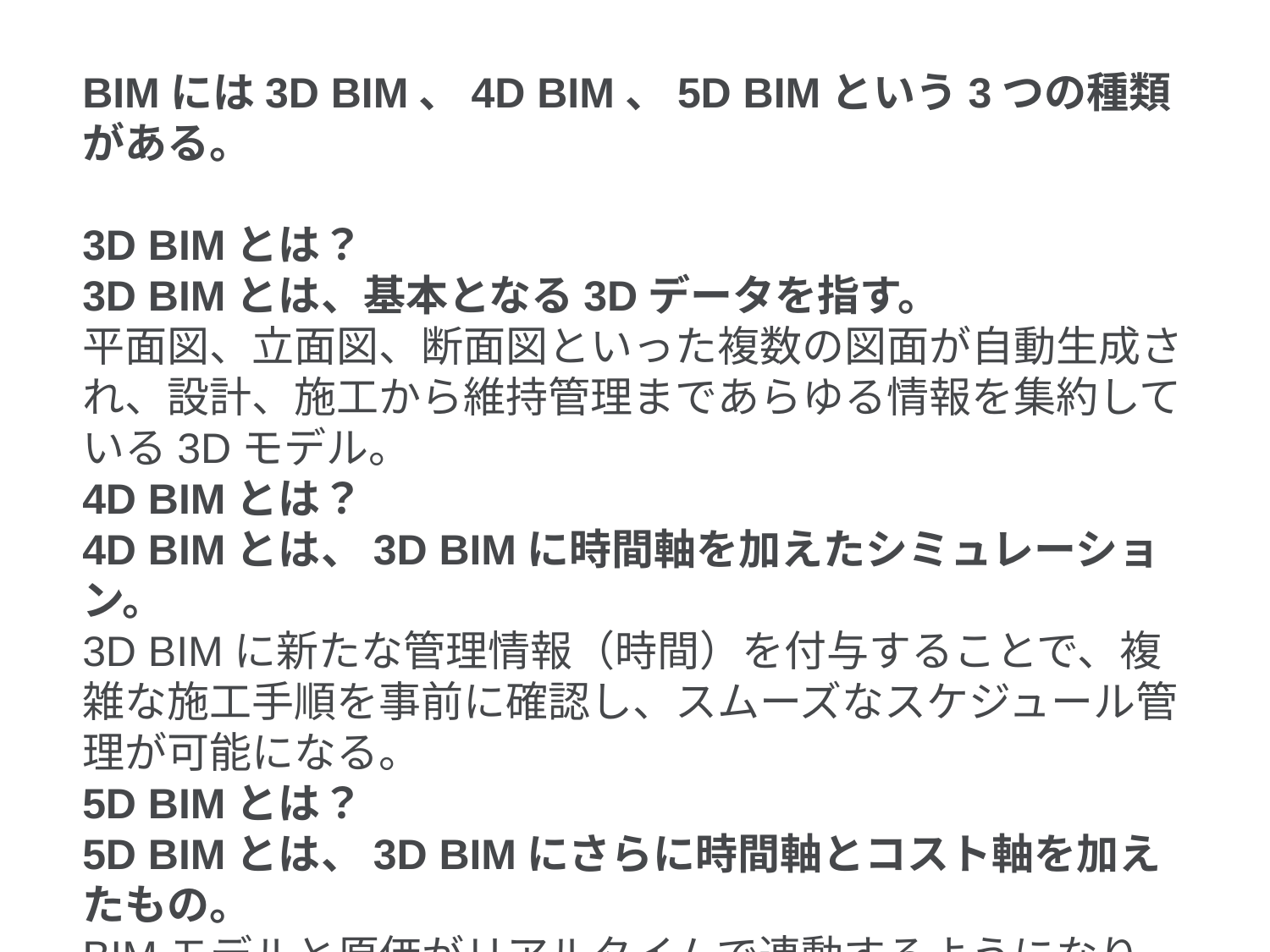

BIMには3D BIM、4D BIM、5D BIMという3つの種類がある。

3D BIMとは？
3D BIMとは、基本となる3Dデータを指す。
平面図、立面図、断面図といった複数の図面が自動生成され、設計、施工から維持管理まであらゆる情報を集約している3Dモデル。
4D BIMとは？
4D BIMとは、3D BIMに時間軸を加えたシミュレーション。
3D BIMに新たな管理情報（時間）を付与することで、複雑な施工手順を事前に確認し、スムーズなスケジュール管理が可能になる。
5D BIMとは？
5D BIMとは、3D BIMにさらに時間軸とコスト軸を加えたもの。
BIMモデルと原価がリアルタイムで連動するようになり、設計変更による原価の更新も一目瞭然になる。